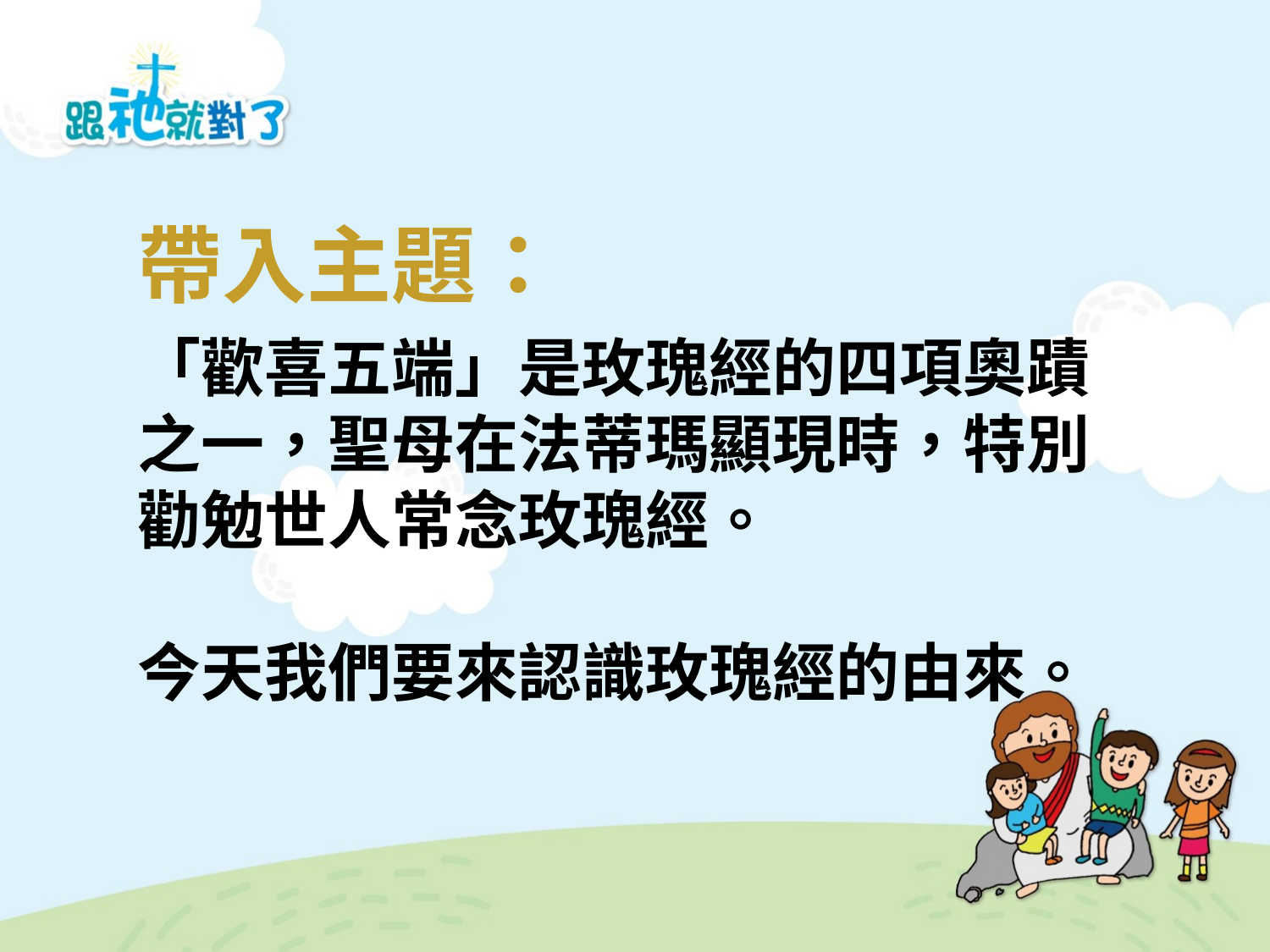

帶入主題：
「歡喜五端」是玫瑰經的四項奧蹟之一，聖母在法蒂瑪顯現時，特別勸勉世人常念玫瑰經。

今天我們要來認識玫瑰經的由來。